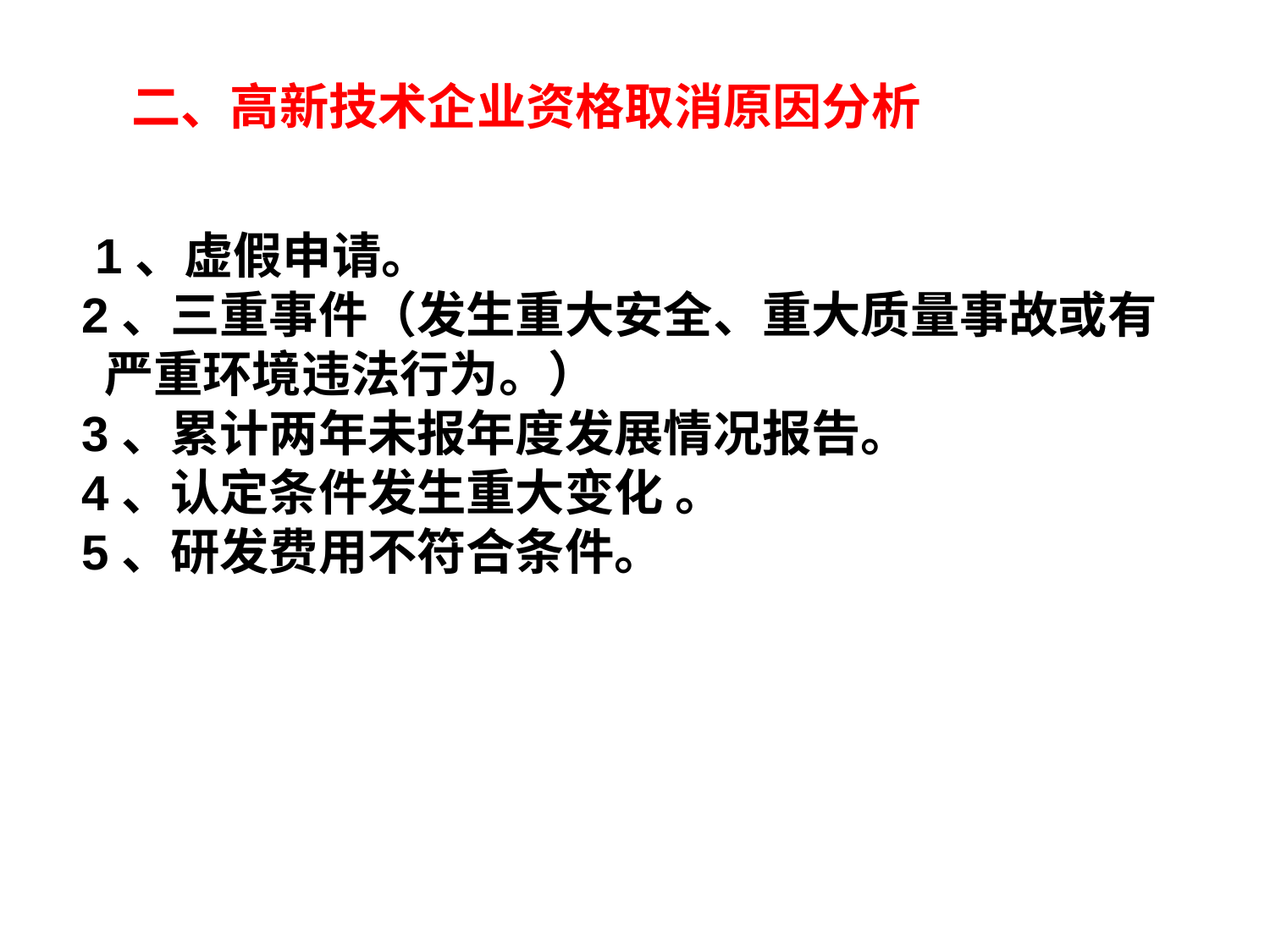

二、高新技术企业资格取消原因分析
 1、虚假申请。
2、三重事件（发生重大安全、重大质量事故或有    严重环境违法行为。）
3、累计两年未报年度发展情况报告。
4、认定条件发生重大变化 。
5、研发费用不符合条件。